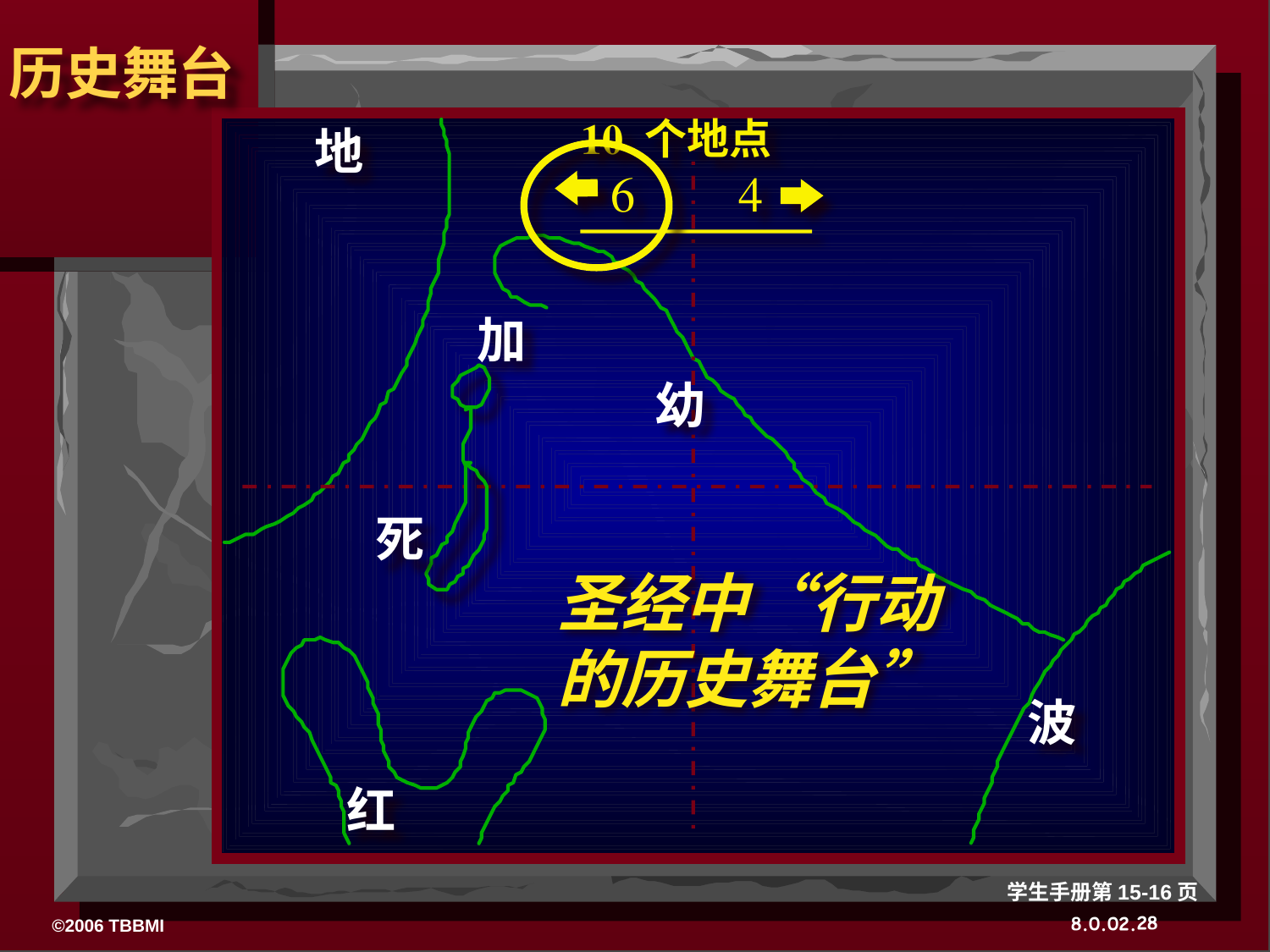

10 个地点
 地

6
4

加

幼

死

圣经中“行动的历史舞台”

波
红
学生手册第15-16页
28